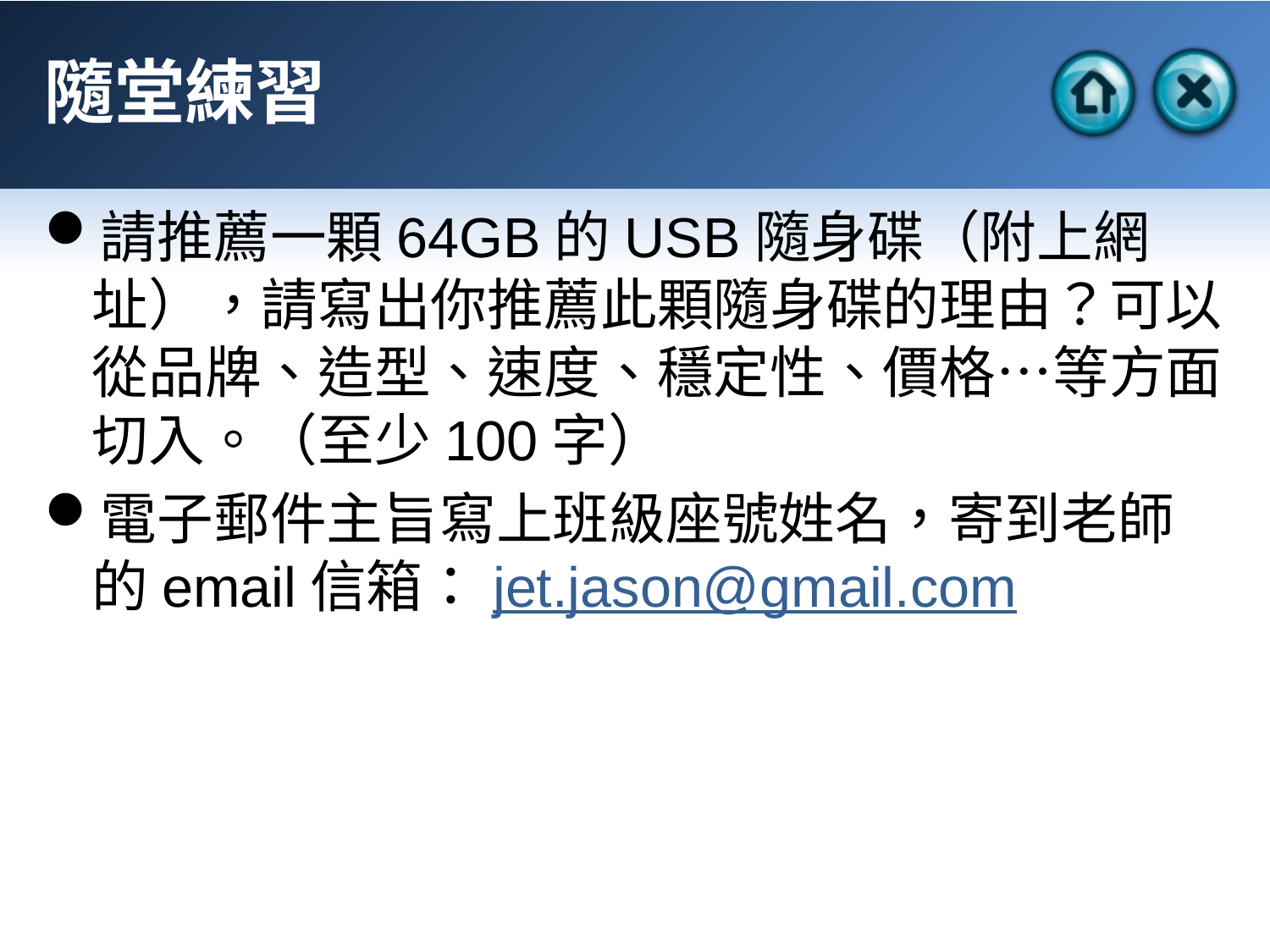

# 隨堂練習
請推薦一顆64GB的USB隨身碟（附上網址），請寫出你推薦此顆隨身碟的理由？可以從品牌、造型、速度、穩定性、價格…等方面切入。（至少100字）
電子郵件主旨寫上班級座號姓名，寄到老師的email信箱：jet.jason@gmail.com